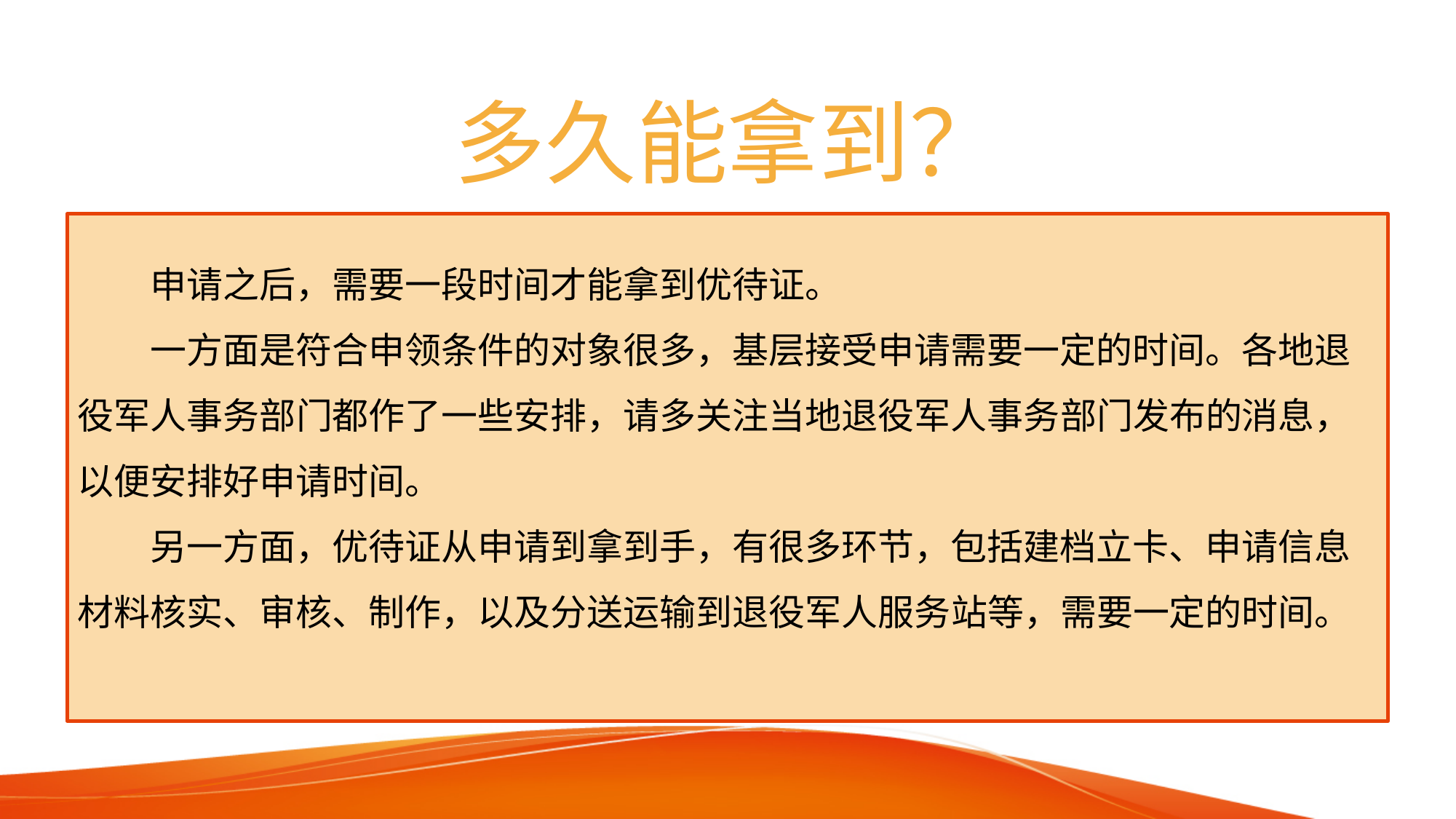

多久能拿到？

申请之后，需要一段时间才能拿到优待证。
一方面是符合申领条件的对象很多，基层接受申请需要一定的时间。各地退役军人事务部门都作了一些安排，请多关注当地退役军人事务部门发布的消息，以便安排好申请时间。
另一方面，优待证从申请到拿到手，有很多环节，包括建档立卡、申请信息材料核实、审核、制作，以及分送运输到退役军人服务站等，需要一定的时间。